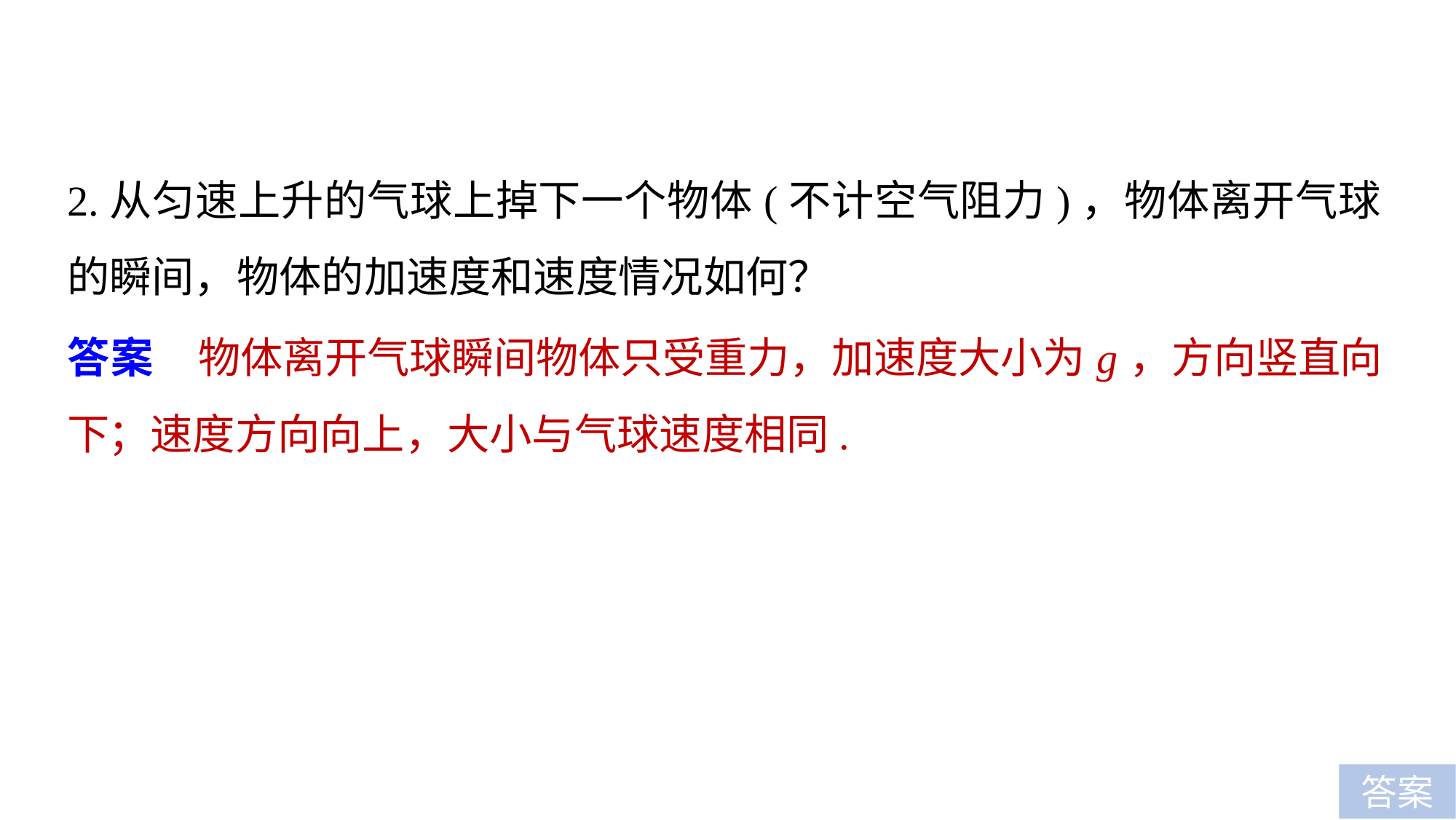

2.从匀速上升的气球上掉下一个物体(不计空气阻力)，物体离开气球的瞬间，物体的加速度和速度情况如何？
答案　物体离开气球瞬间物体只受重力，加速度大小为g，方向竖直向下；速度方向向上，大小与气球速度相同.
答案